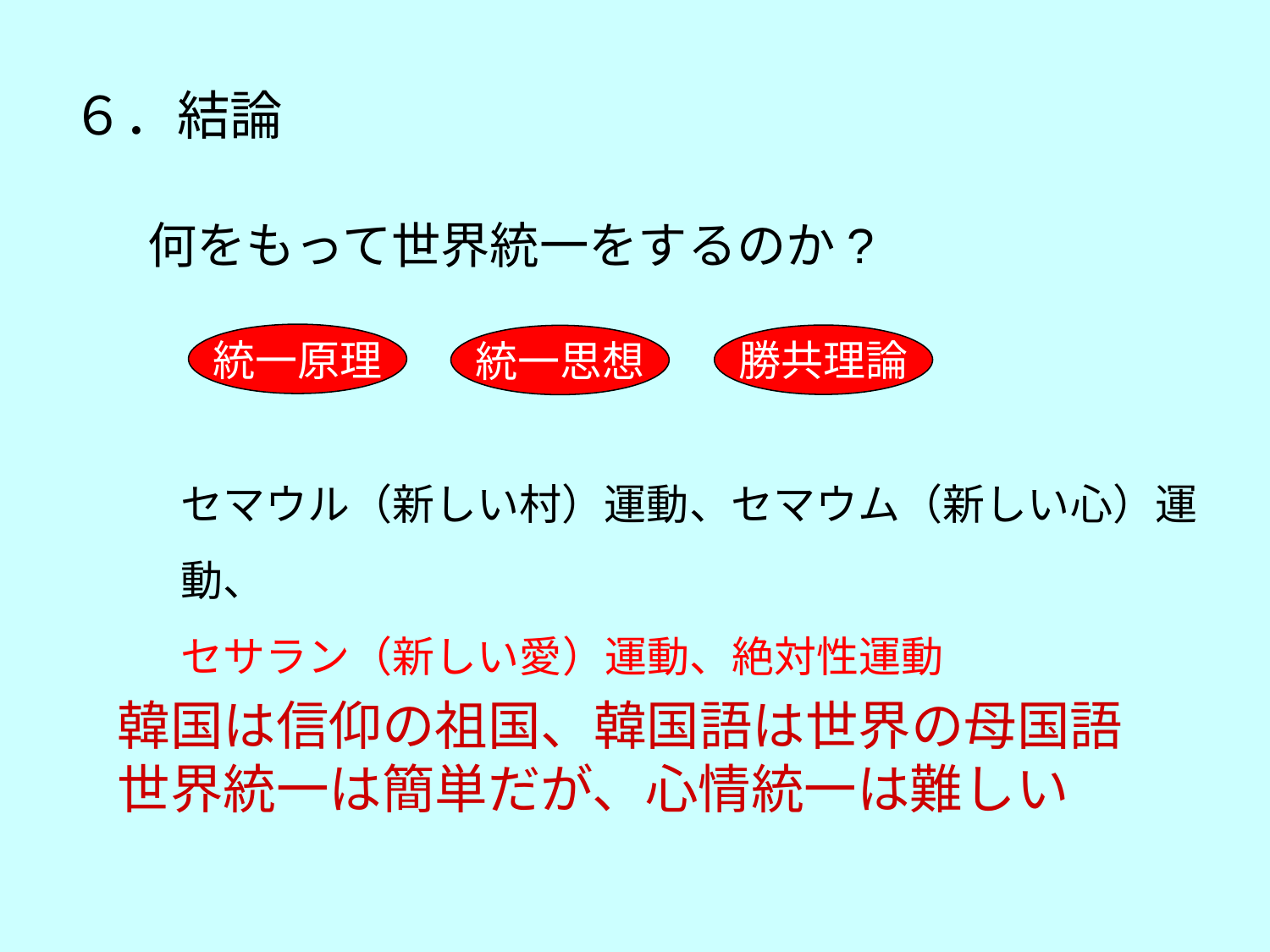

６．結論
　何をもって世界統一をするのか?
統一原理
勝共理論
統一思想
セマウル（新しい村）運動、セマウム（新しい心）運動、
セサラン（新しい愛）運動、絶対性運動
韓国は信仰の祖国、韓国語は世界の母国語
世界統一は簡単だが、心情統一は難しい